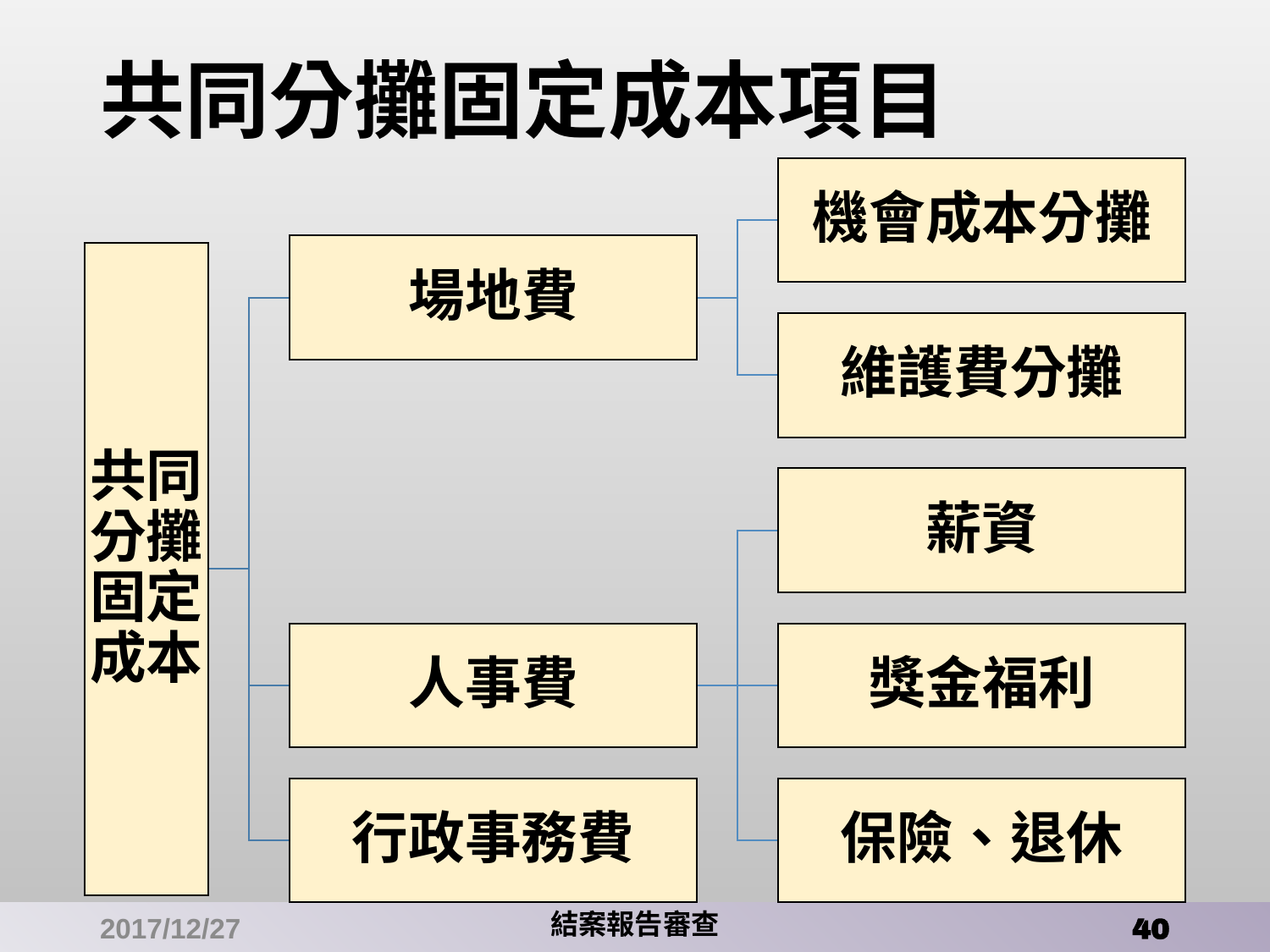

# 共同分攤固定成本項目

共同分攤固定成本
場地費
機會成本分攤
維護費分攤
人事費
薪資
獎金福利
保險、退休
行政事務費
2017/12/27
結案報告審查
40